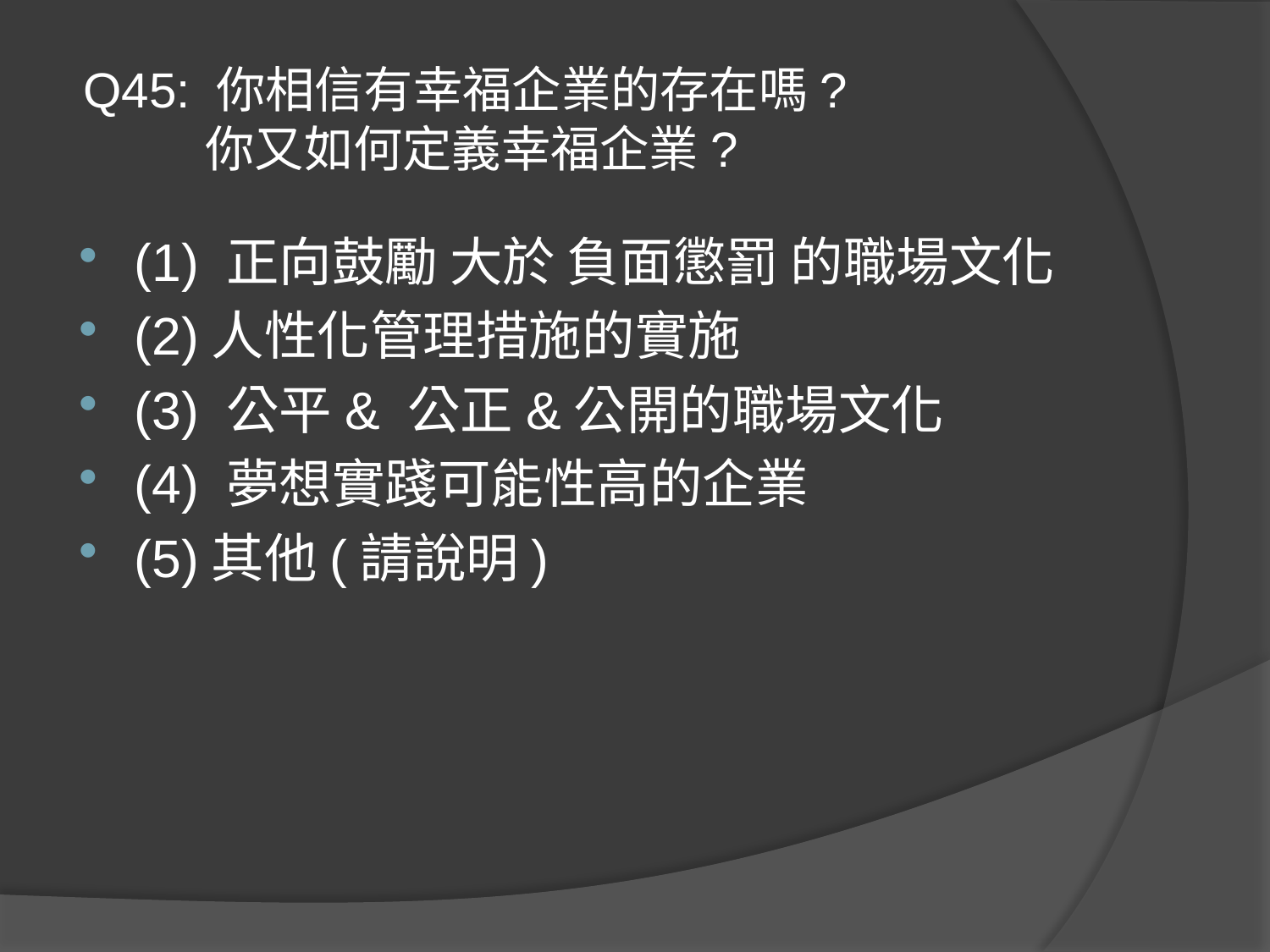

# Q45: 你相信有幸福企業的存在嗎? 你又如何定義幸福企業?
(1) 正向鼓勵 大於 負面懲罰 的職場文化
(2)人性化管理措施的實施
(3) 公平& 公正&公開的職場文化
(4) 夢想實踐可能性高的企業
(5)其他(請說明)